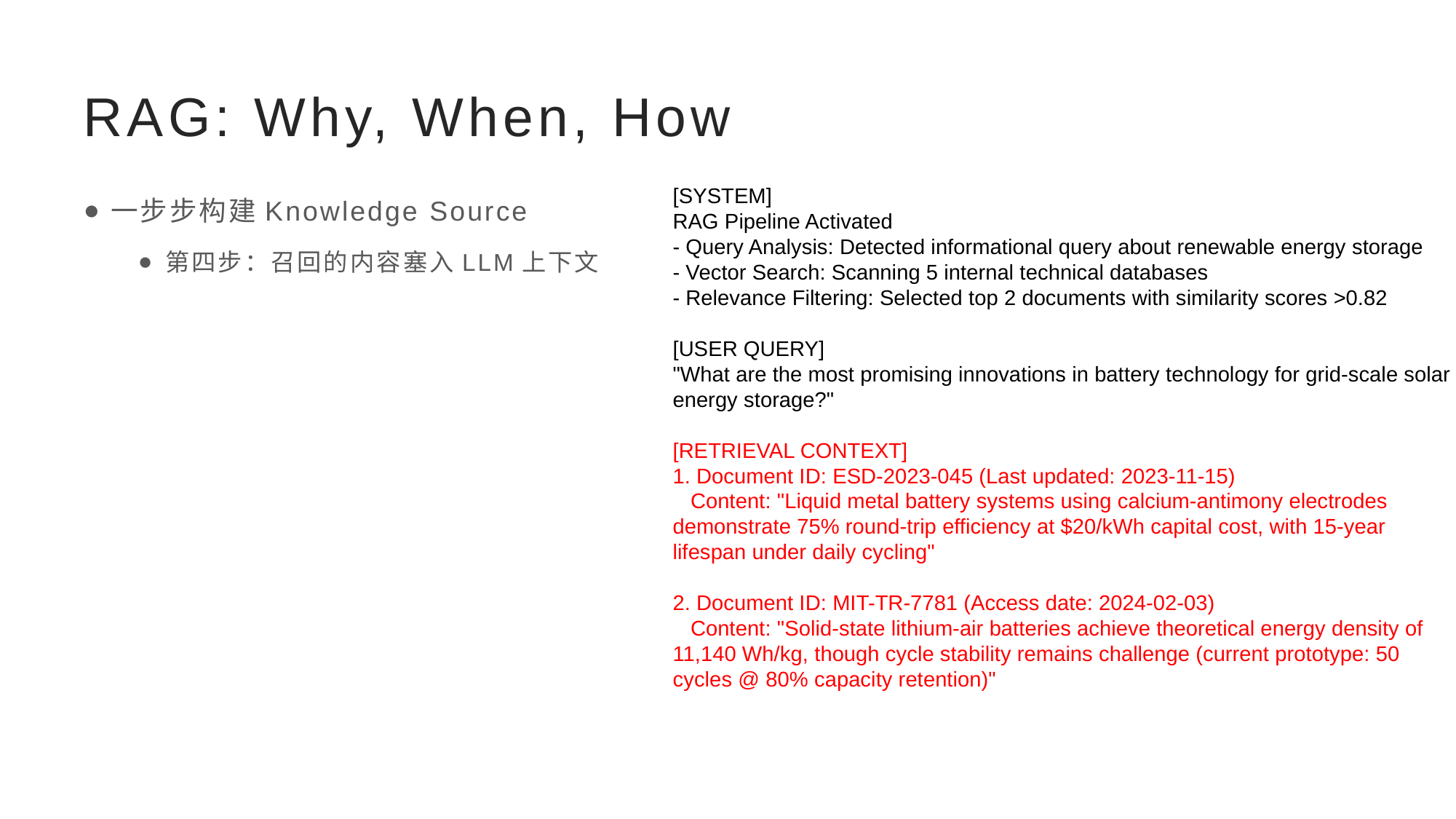

# RAG: Why, When, How
[SYSTEM]
RAG Pipeline Activated
- Query Analysis: Detected informational query about renewable energy storage
- Vector Search: Scanning 5 internal technical databases
- Relevance Filtering: Selected top 2 documents with similarity scores >0.82

[USER QUERY]
"What are the most promising innovations in battery technology for grid-scale solar energy storage?"

[RETRIEVAL CONTEXT]
1. Document ID: ESD-2023-045 (Last updated: 2023-11-15)
   Content: "Liquid metal battery systems using calcium-antimony electrodes demonstrate 75% round-trip efficiency at $20/kWh capital cost, with 15-year lifespan under daily cycling"

2. Document ID: MIT-TR-7781 (Access date: 2024-02-03)
   Content: "Solid-state lithium-air batteries achieve theoretical energy density of 11,140 Wh/kg, though cycle stability remains challenge (current prototype: 50 cycles @ 80% capacity retention)"

一步步构建Knowledge Source
第四步：召回的内容塞入LLM上下文